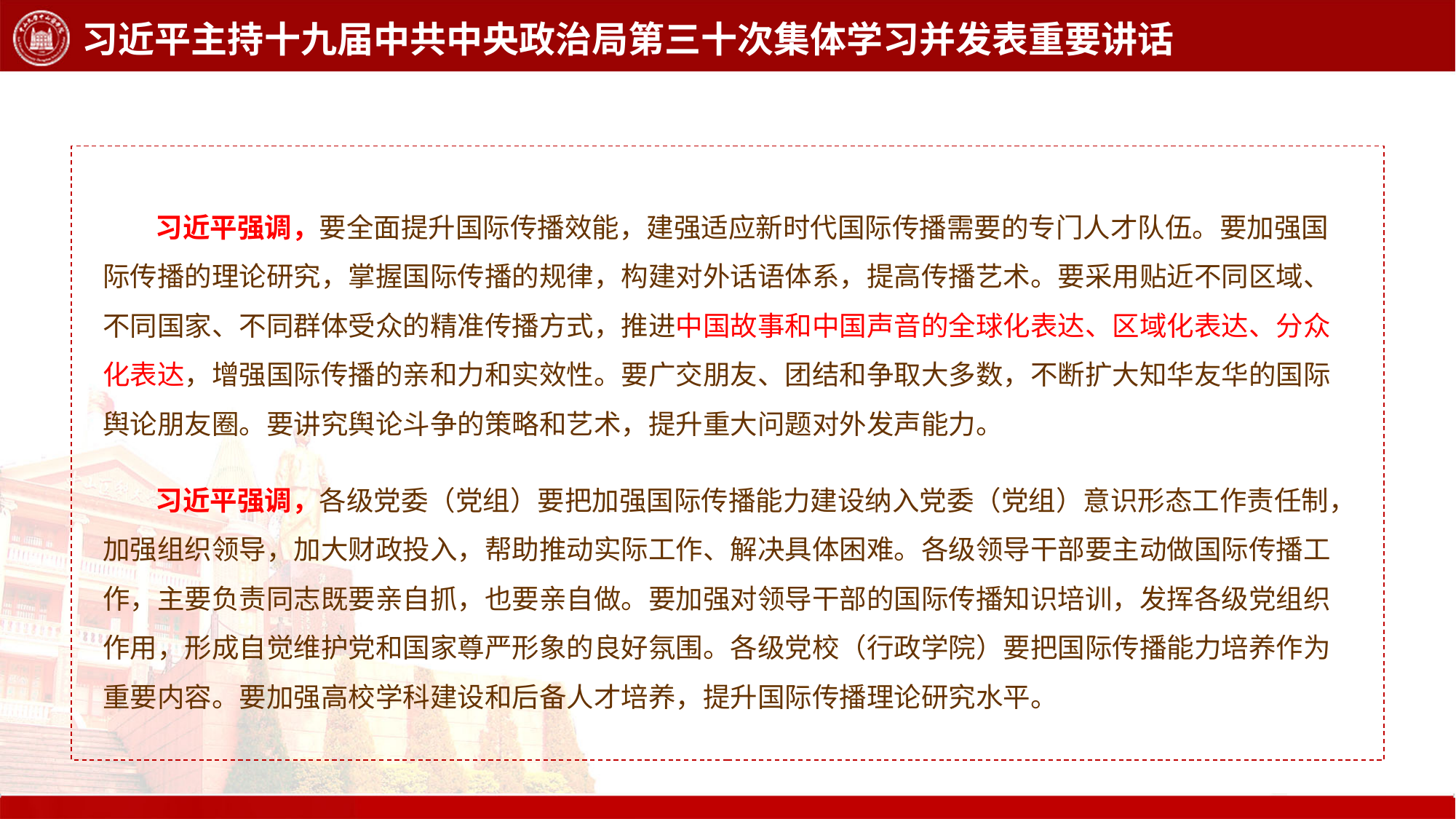

习近平主持十九届中共中央政治局第三十次集体学习并发表重要讲话

习近平强调，要全面提升国际传播效能，建强适应新时代国际传播需要的专门人才队伍。要加强国际传播的理论研究，掌握国际传播的规律，构建对外话语体系，提高传播艺术。要采用贴近不同区域、不同国家、不同群体受众的精准传播方式，推进中国故事和中国声音的全球化表达、区域化表达、分众化表达，增强国际传播的亲和力和实效性。要广交朋友、团结和争取大多数，不断扩大知华友华的国际舆论朋友圈。要讲究舆论斗争的策略和艺术，提升重大问题对外发声能力。
习近平强调，各级党委（党组）要把加强国际传播能力建设纳入党委（党组）意识形态工作责任制，加强组织领导，加大财政投入，帮助推动实际工作、解决具体困难。各级领导干部要主动做国际传播工作，主要负责同志既要亲自抓，也要亲自做。要加强对领导干部的国际传播知识培训，发挥各级党组织作用，形成自觉维护党和国家尊严形象的良好氛围。各级党校（行政学院）要把国际传播能力培养作为重要内容。要加强高校学科建设和后备人才培养，提升国际传播理论研究水平。